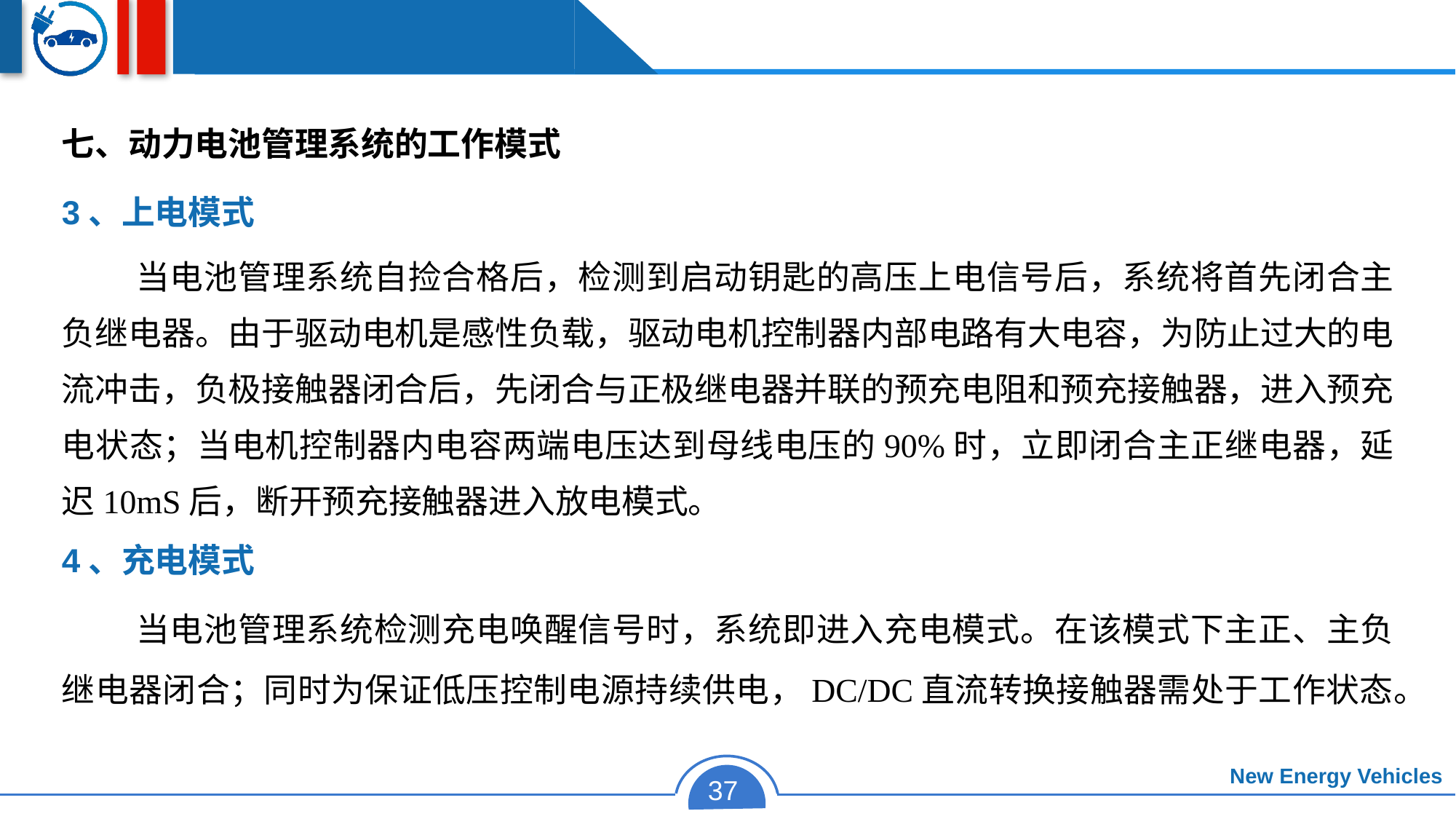

七、动力电池管理系统的工作模式
3、上电模式
        当电池管理系统自捡合格后，检测到启动钥匙的高压上电信号后，系统将首先闭合主负继电器。由于驱动电机是感性负载，驱动电机控制器内部电路有大电容，为防止过大的电流冲击，负极接触器闭合后，先闭合与正极继电器并联的预充电阻和预充接触器，进入预充电状态；当电机控制器内电容两端电压达到母线电压的90%时，立即闭合主正继电器，延迟10mS后，断开预充接触器进入放电模式。
4、充电模式
        当电池管理系统检测充电唤醒信号时，系统即进入充电模式。在该模式下主正、主负继电器闭合；同时为保证低压控制电源持续供电，DC/DC直流转换接触器需处于工作状态。